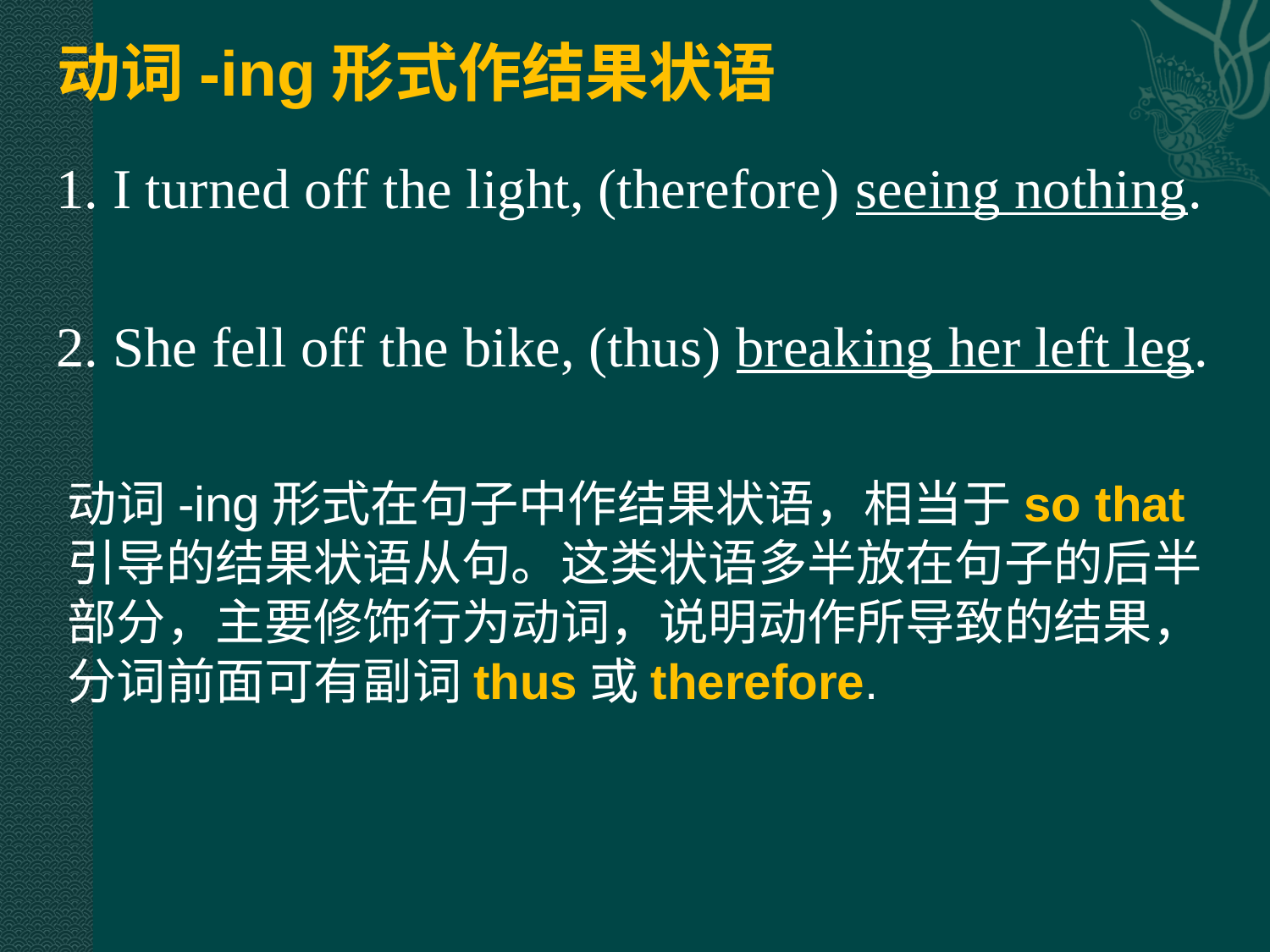

动词-ing形式作结果状语
1. I turned off the light, (therefore) seeing nothing.

2. She fell off the bike, (thus) breaking her left leg.

动词-ing形式在句子中作结果状语，相当于so that引导的结果状语从句。这类状语多半放在句子的后半部分，主要修饰行为动词，说明动作所导致的结果，分词前面可有副词thus或therefore.